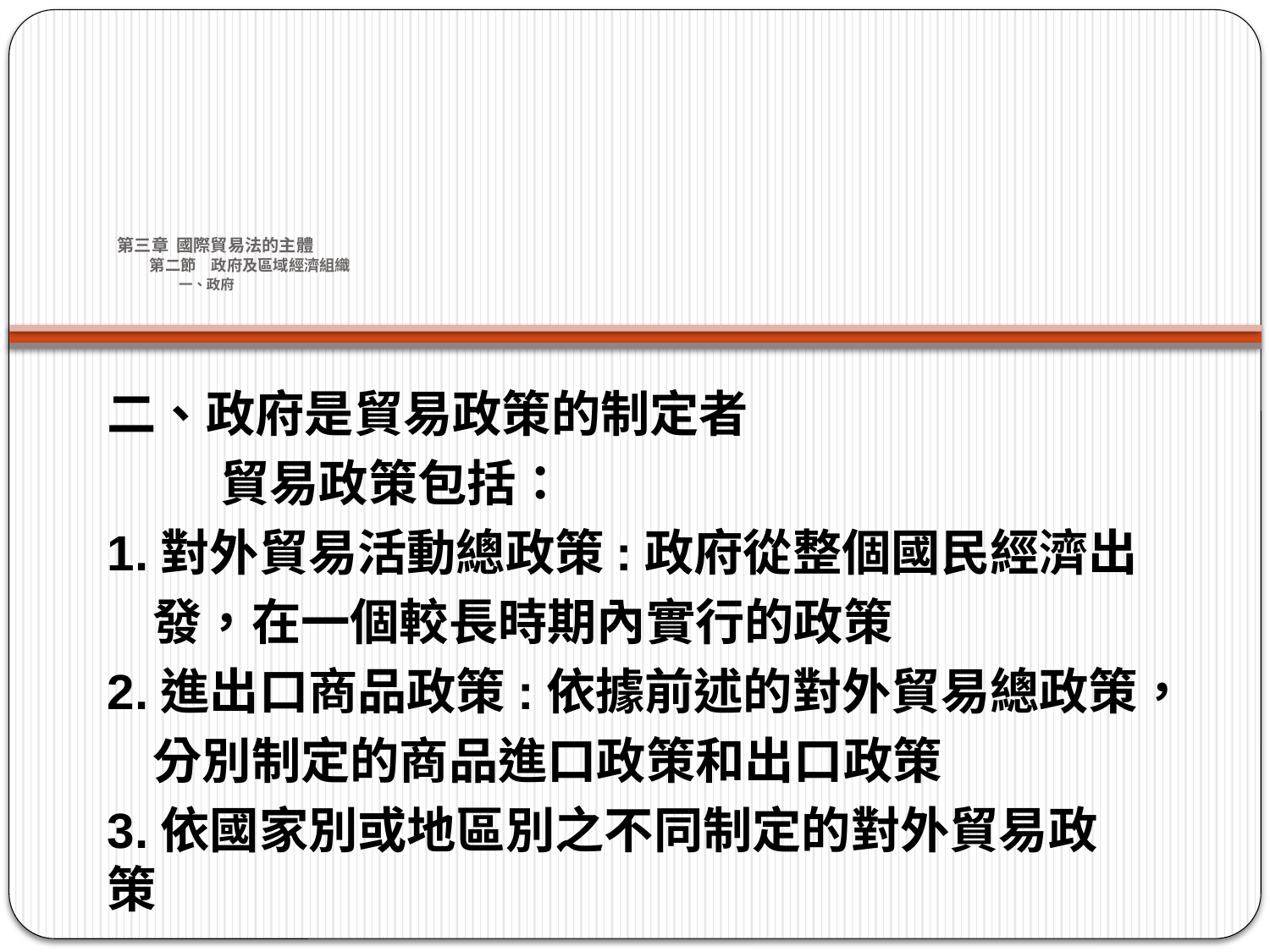

# 第三章  國際貿易法的主體 第二節　政府及區域經濟組織 一、政府
二、政府是貿易政策的制定者
         貿易政策包括：
1.對外貿易活動總政策:政府從整個國民經濟出
   發，在一個較長時期內實行的政策
2.進出口商品政策:依據前述的對外貿易總政策，
   分別制定的商品進口政策和出口政策
3.依國家別或地區別之不同制定的對外貿易政策